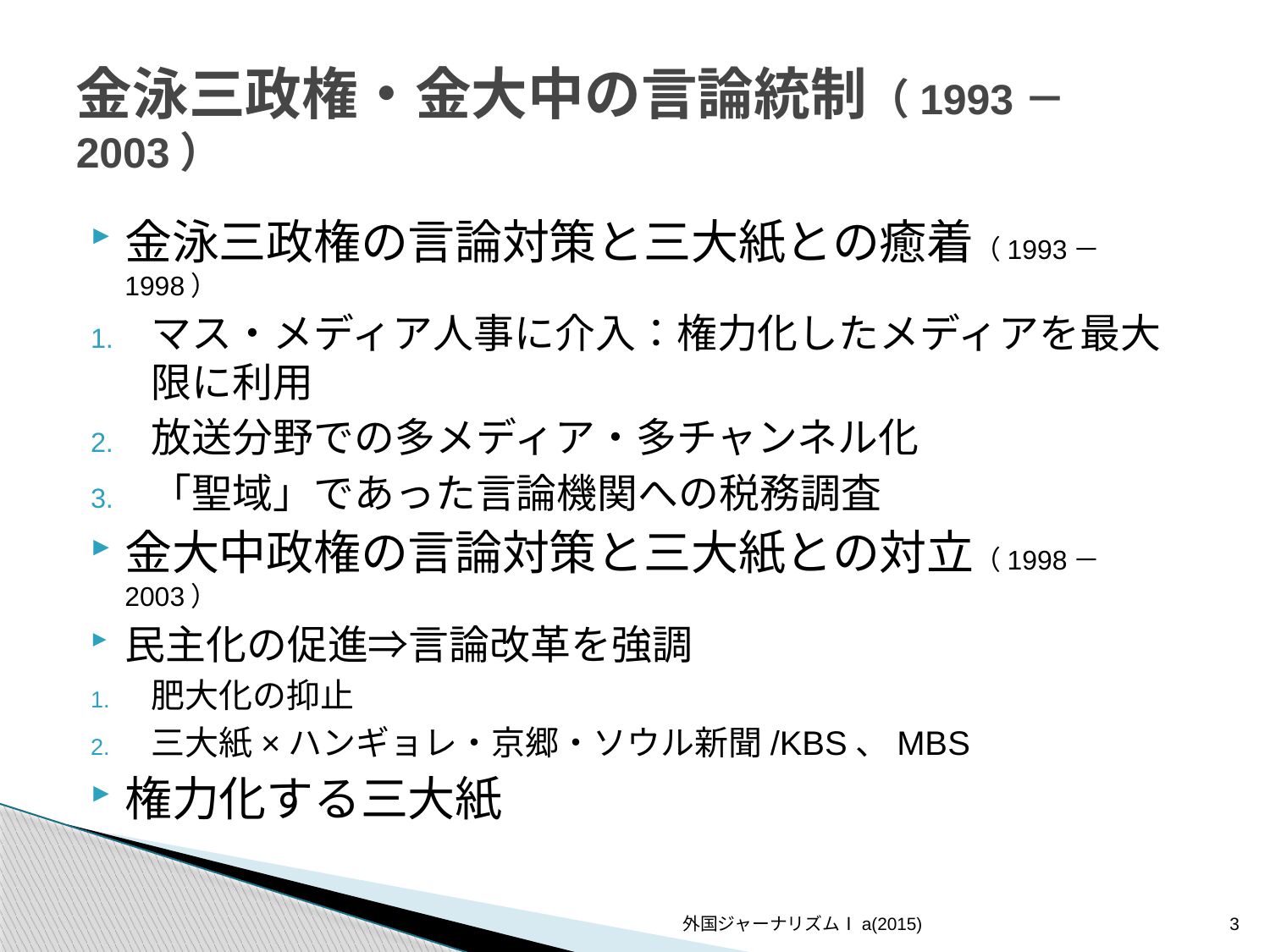

# 金泳三政権・金大中の言論統制（1993－2003）
金泳三政権の言論対策と三大紙との癒着（1993－1998）
マス・メディア人事に介入：権力化したメディアを最大限に利用
放送分野での多メディア・多チャンネル化
「聖域」であった言論機関への税務調査
金大中政権の言論対策と三大紙との対立（1998－2003）
民主化の促進⇒言論改革を強調
肥大化の抑止
三大紙×ハンギョレ・京郷・ソウル新聞/KBS、MBS
権力化する三大紙

外国ジャーナリズムⅠa(2015)
3